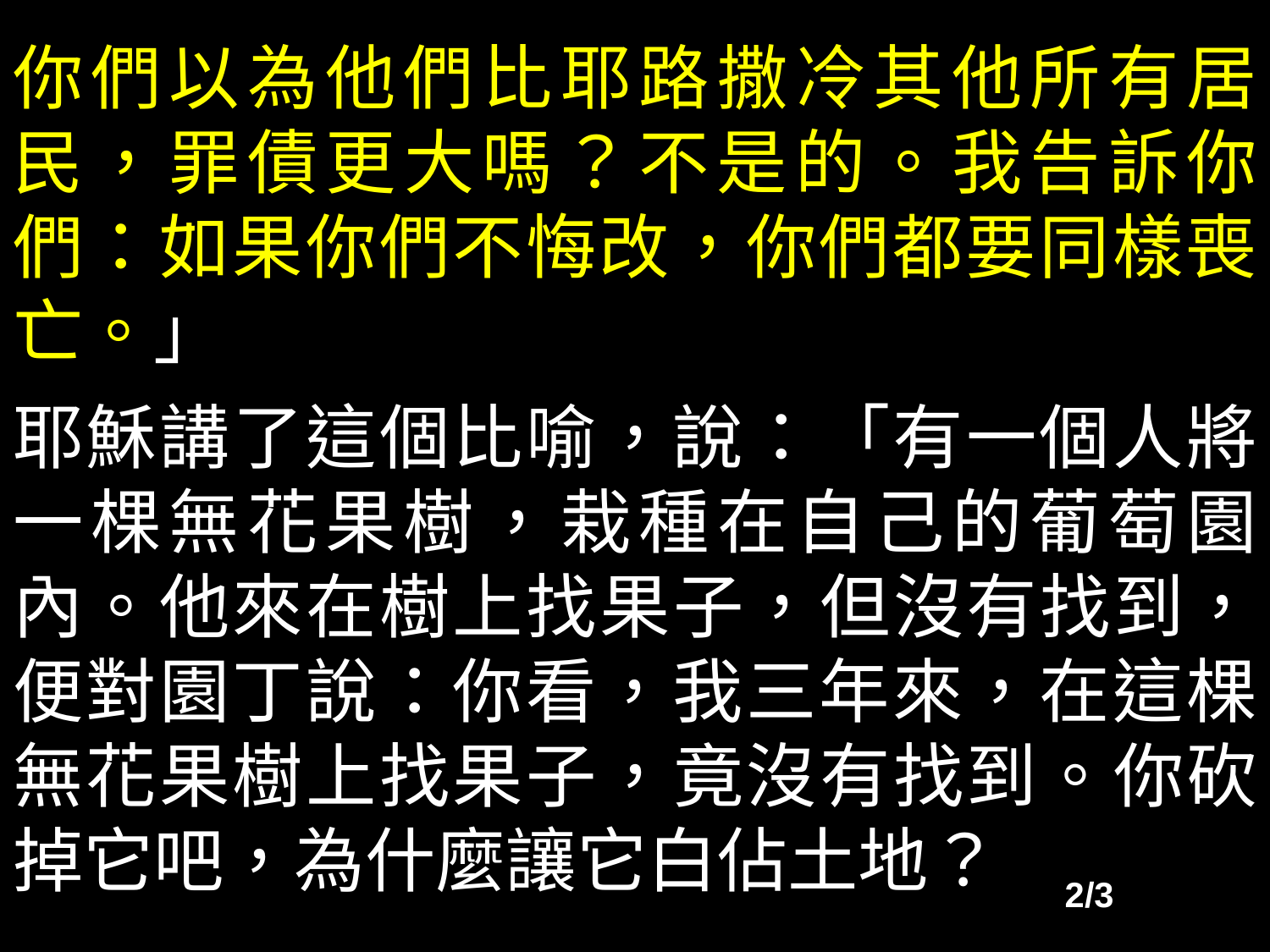

你們以為他們比耶路撒冷其他所有居民，罪債更大嗎？不是的。我告訴你們：如果你們不悔改，你們都要同樣喪亡。」
耶穌講了這個比喻，說：「有一個人將一棵無花果樹，栽種在自己的葡萄園內。他來在樹上找果子，但沒有找到，便對園丁說：你看，我三年來，在這棵無花果樹上找果子，竟沒有找到。你砍掉它吧，為什麼讓它白佔土地？
2/3